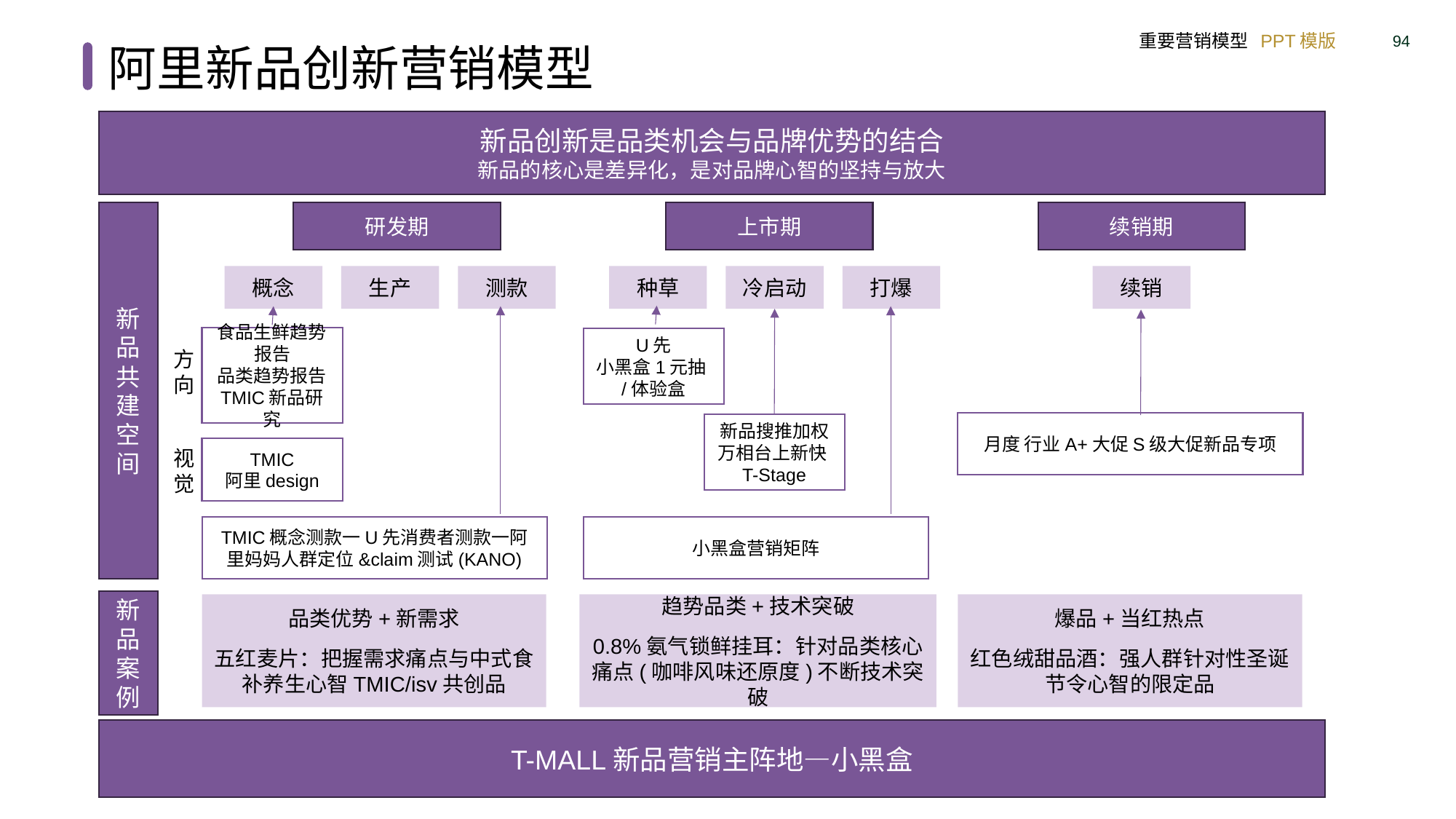

阿里新品创新营销模型
新品创新是品类机会与品牌优势的结合
新品的核心是差异化，是对品牌心智的坚持与放大
研发期
上市期
续销期
新品共建空间
概念
生产
测款
种草
冷启动
打爆
续销
食品生鲜趋势报告
品类趋势报告
TMIC新品研究
U先
小黑盒1元抽/体验盒
方向
月度 行业A+大促S级大促新品专项
新品搜推加权万相台上新快T-Stage
TMIC
阿里design
视觉
TMIC概念测款一U先消费者测款一阿里妈妈人群定位&claim测试(KANO)
小黑盒营销矩阵
新品案例
品类优势+新需求

五红麦片：把握需求痛点与中式食补养生心智TMIC/isv共创品
趋势品类+技术突破

0.8%氨气锁鲜挂耳：针对品类核心痛点(咖啡风味还原度)不断技术突破
爆品+当红热点

红色绒甜品酒：强人群针对性圣诞节令心智的限定品
T-MALL新品营销主阵地—小黑盒